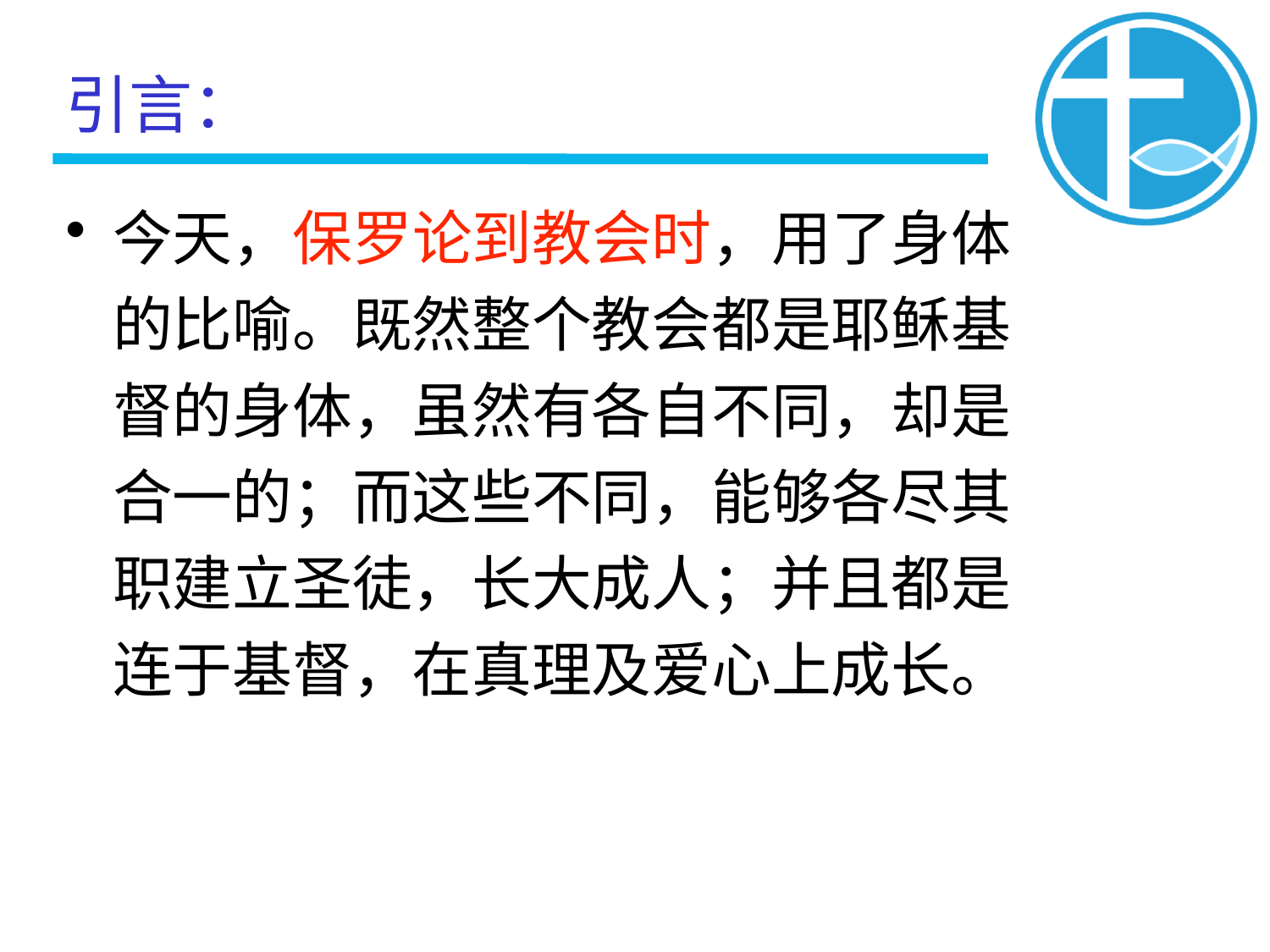

引言：
今天，保罗论到教会时，用了身体的比喻。既然整个教会都是耶稣基督的身体，虽然有各自不同，却是合一的；而这些不同，能够各尽其职建立圣徒，长大成人；并且都是连于基督，在真理及爱心上成长。